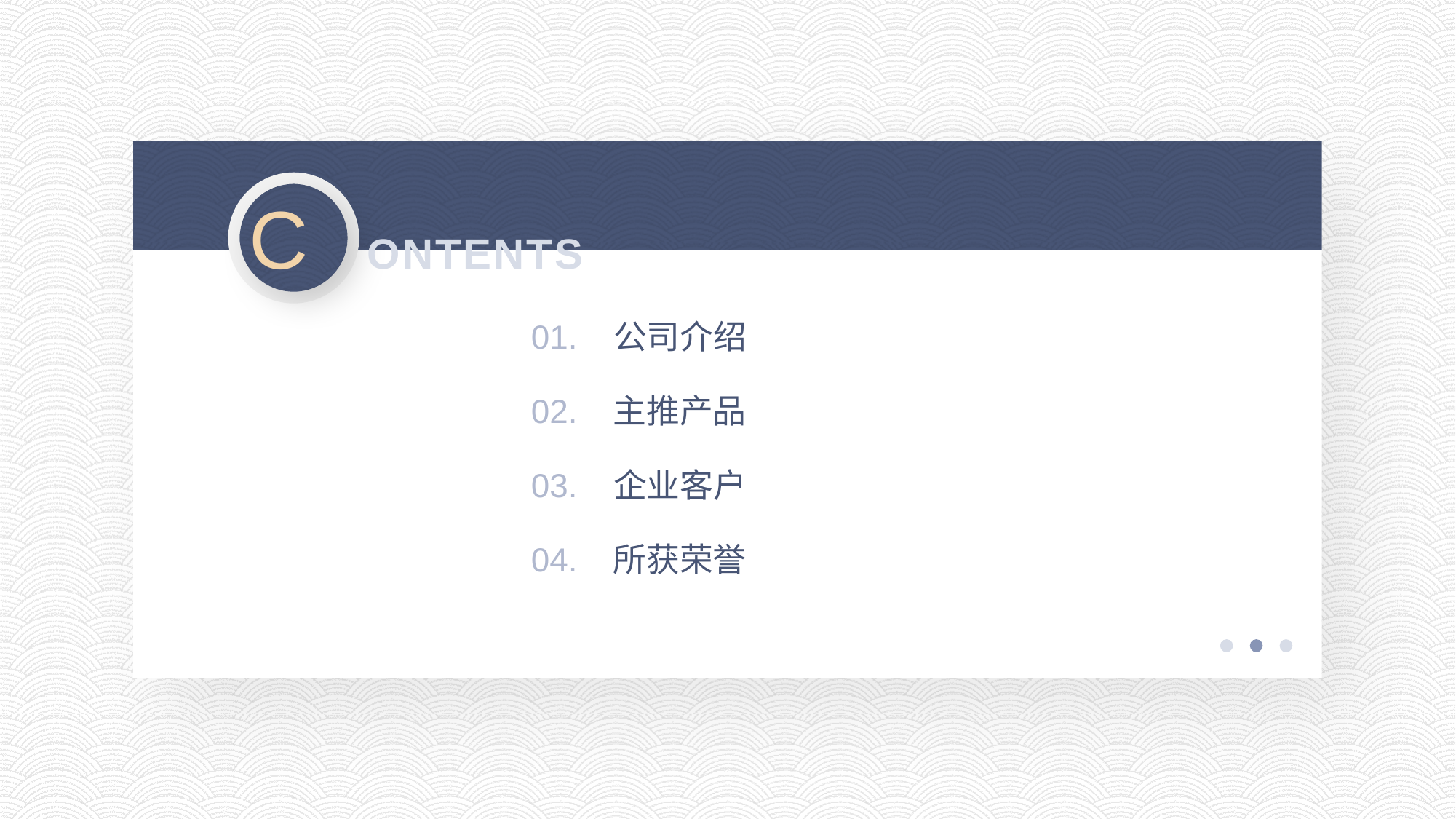

C  ONTENTS
01.   公司介绍
02.   主推产品
03.   企业客户
04.   所获荣誉